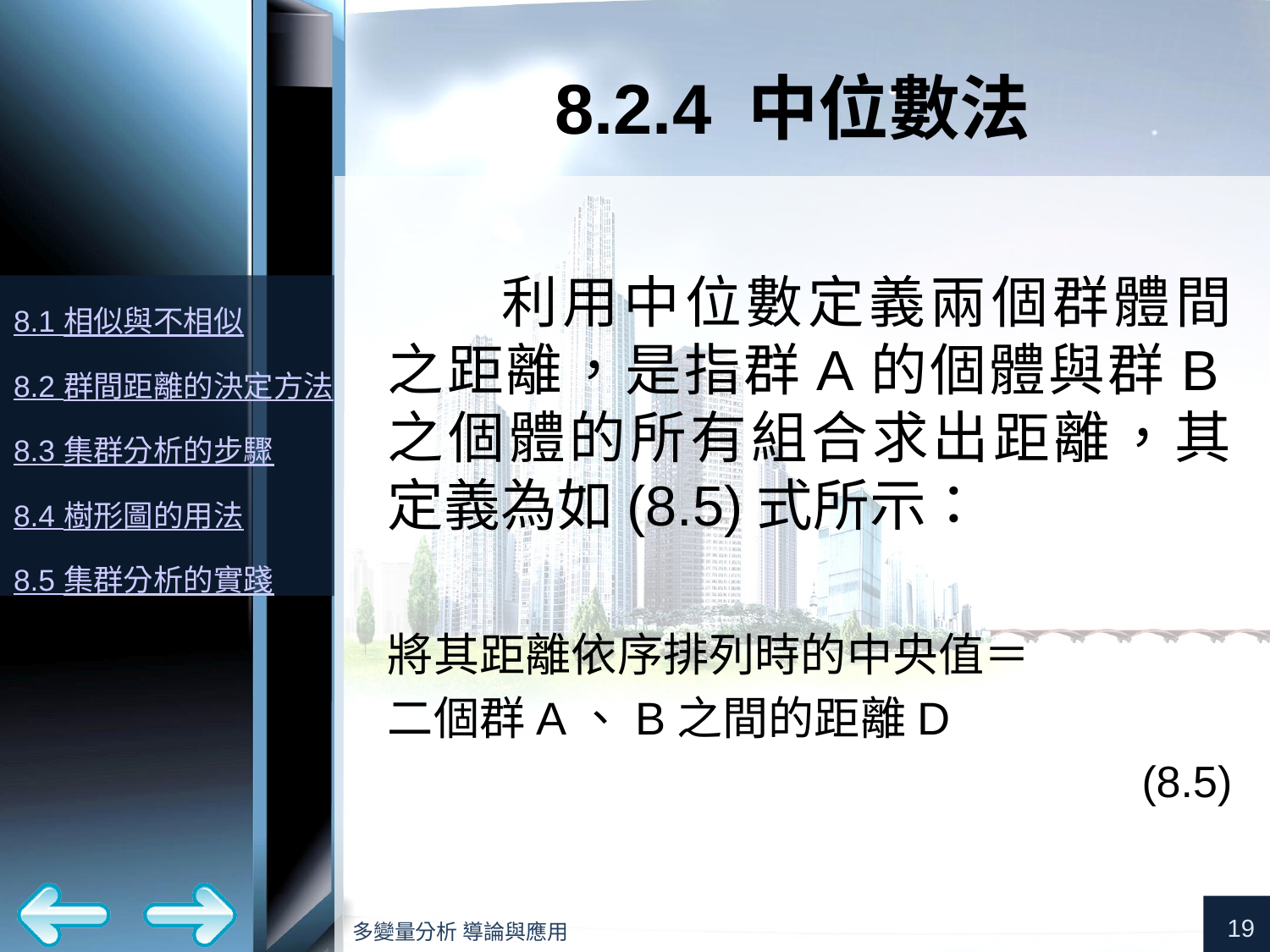

# 8.2.4 中位數法
利用中位數定義兩個群體間之距離，是指群A的個體與群B之個體的所有組合求出距離，其定義為如(8.5)式所示：

將其距離依序排列時的中央值＝
二個群A、B之間的距離D
(8.5)
19
多變量分析 導論與應用